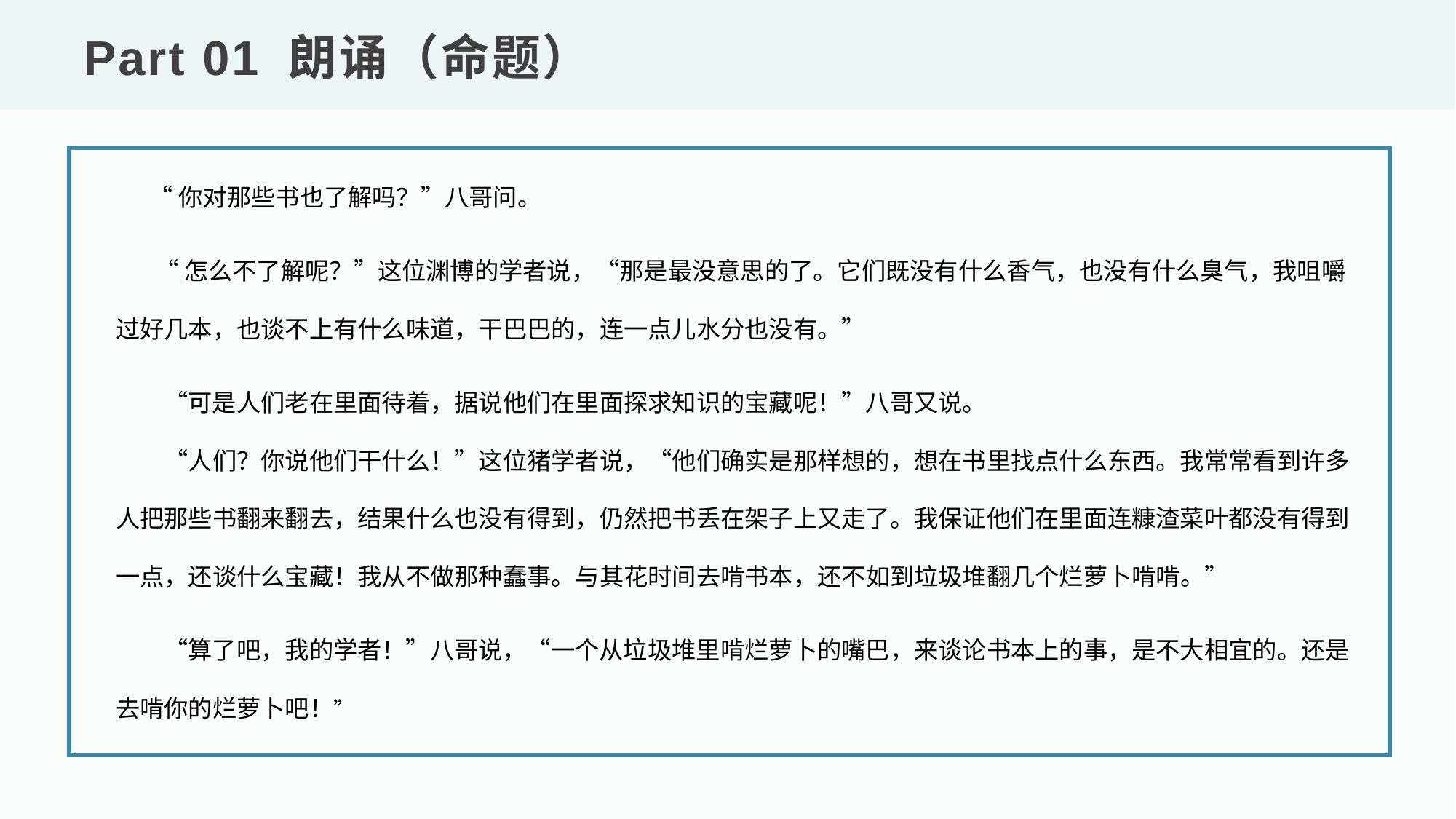

Part 01 朗诵（命题）

       “你对那些书也了解吗？”八哥问。
        “怎么不了解呢？”这位渊博的学者说，“那是最没意思的了。它们既没有什么香气，也没有什么臭气，我咀嚼过好几本，也谈不上有什么味道，干巴巴的，连一点儿水分也没有。”
　　“可是人们老在里面待着，据说他们在里面探求知识的宝藏呢！”八哥又说。
　　“人们？你说他们干什么！”这位猪学者说，“他们确实是那样想的，想在书里找点什么东西。我常常看到许多人把那些书翻来翻去，结果什么也没有得到，仍然把书丢在架子上又走了。我保证他们在里面连糠渣菜叶都没有得到一点，还谈什么宝藏！我从不做那种蠢事。与其花时间去啃书本，还不如到垃圾堆翻几个烂萝卜啃啃。”
　　“算了吧，我的学者！”八哥说，“一个从垃圾堆里啃烂萝卜的嘴巴，来谈论书本上的事，是不大相宜的。还是去啃你的烂萝卜吧！”